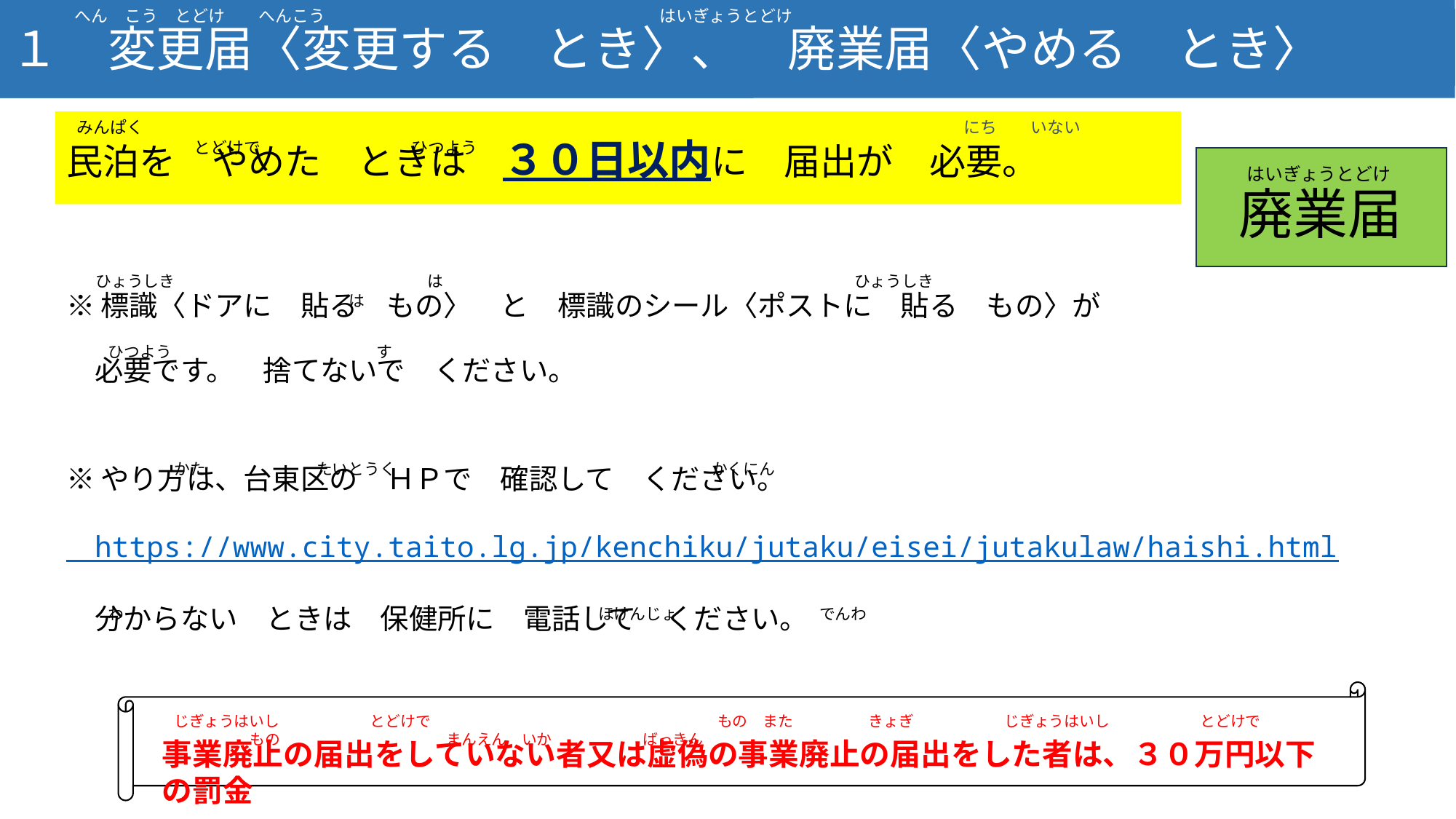

へん　こう　とどけ　　へんこう　　　　　　　　　　　　　　　　　　　　はいぎょうとどけ
１　変更届、廃業届について
１　変更届〈変更する　とき〉、　廃業届〈やめる　とき〉

みんぱく　　　　　　　　　　　　　　　　　　　　　　　　　　　　　　　　　　　　　　　　　　　　　　　　　にち　　いない　　　　　　　　　　　とどけで　　　　　　　　　ひつよう

民泊を　やめた　ときは　３０日以内に　届出が　必要。

※標識〈ドアに　貼る　もの〉　と　標識のシール〈ポストに　貼る　もの〉が
　必要です。　捨てないで　ください。

※やり方は、台東区の　ＨＰで　確認して　ください。
　https://www.city.taito.lg.jp/kenchiku/jutaku/eisei/jutakulaw/haishi.html
　分からない　ときは　保健所に　電話して　ください。

はいぎょうとどけ
廃業届
ひょうしき　　　　　　　　　　　　　　　　は　　　　　　　　　　　　　　　　　　　　　　　　　　ひょうしき　　　　　　　　　　　　　　　　　　　　　　　　　　　　　　　　は
ひつよう　　　　　　　　　　　　　す
かた　　　　　　　たいとうく　　　　　　　　　　　　　　　　　　　　かくにん
わ　　　　　　　　　　　　　　　　　　　　　　　　　　　　　　ほけんじょ　　　　　　　　　でんわ

じぎょうはいし　　　　　　とどけで　　　　　　　　　　　　　　　　　　　もの　また　　　　　きょぎ　　　　　　じぎょうはいし　　　　　　とどけで　　　　　　　　　　もの　　　　　　　　　　　まんえん　いか　　　　　　ばっきん
事業廃止の届出をしていない者又は虚偽の事業廃止の届出をした者は、３０万円以下の罰金